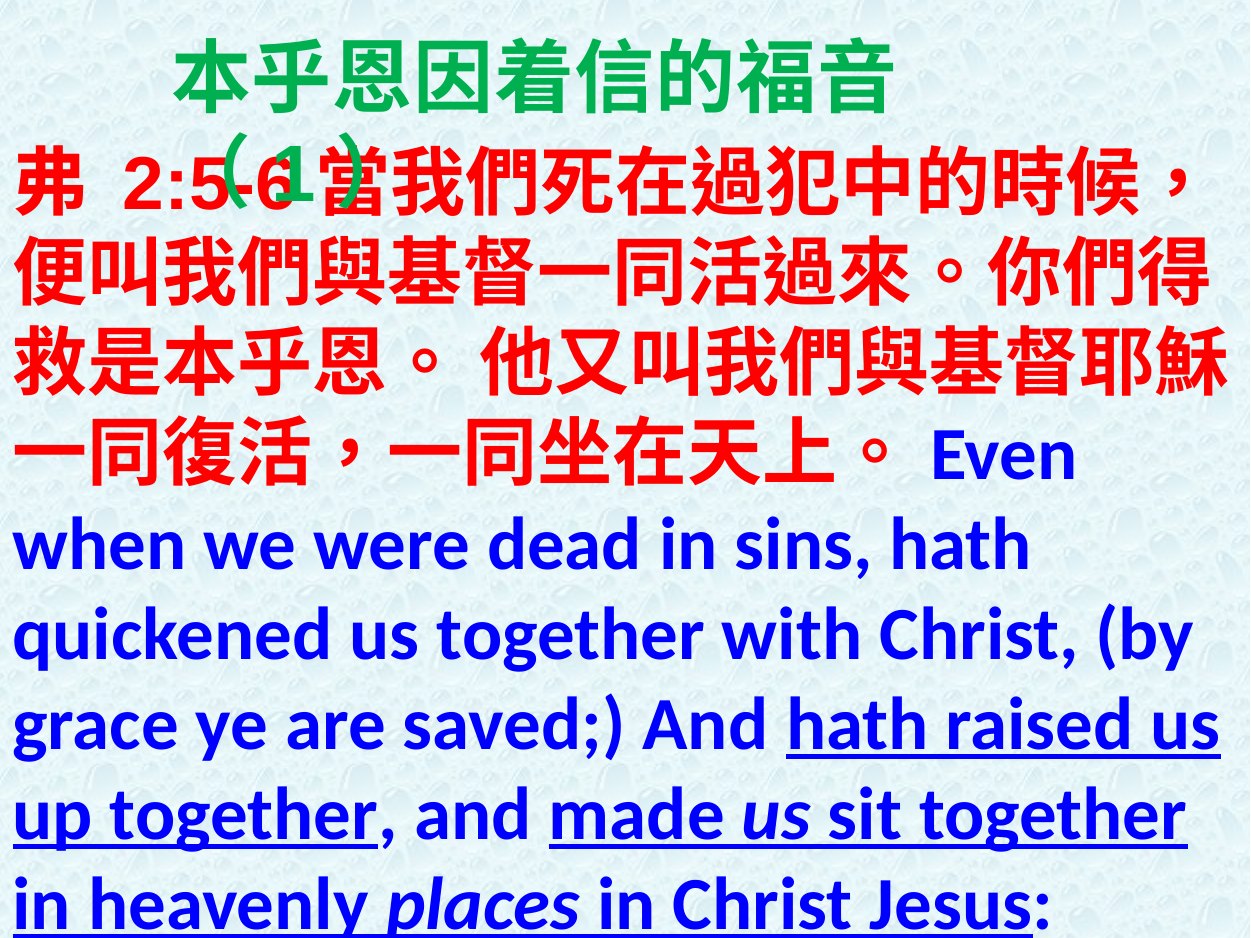

本乎恩因着信的福音（1）
弗 2:5-6當我們死在過犯中的時候，便叫我們與基督一同活過來。你們得救是本乎恩。 他又叫我們與基督耶穌一同復活，一同坐在天上。Even when we were dead in sins, hath quickened us together with Christ, (by grace ye are saved;) And hath raised us up together, and made us sit together in heavenly places in Christ Jesus: